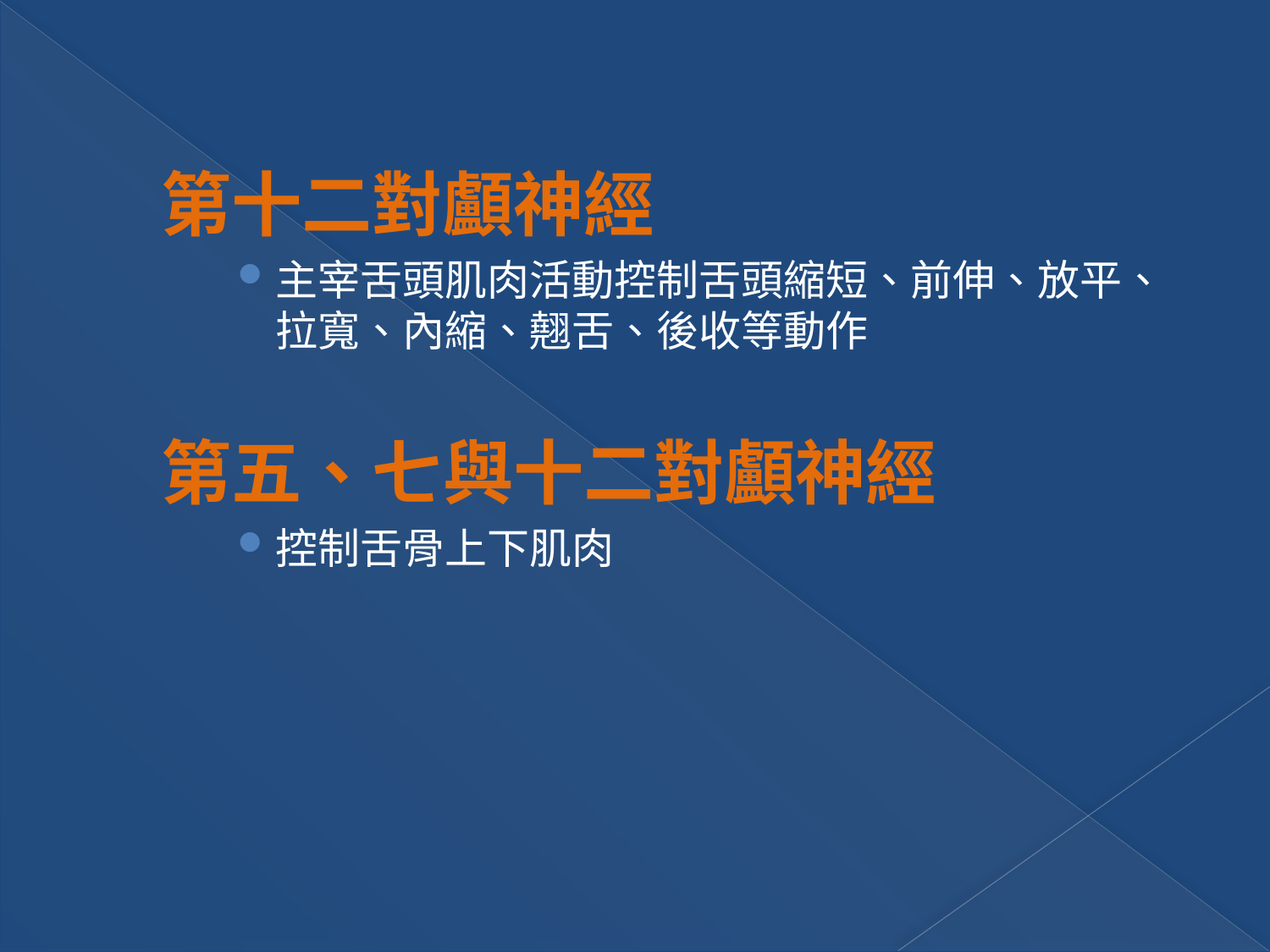

第十二對顱神經
主宰舌頭肌肉活動控制舌頭縮短、前伸、放平、拉寬、內縮、翹舌、後收等動作

第五、七與十二對顱神經
控制舌骨上下肌肉